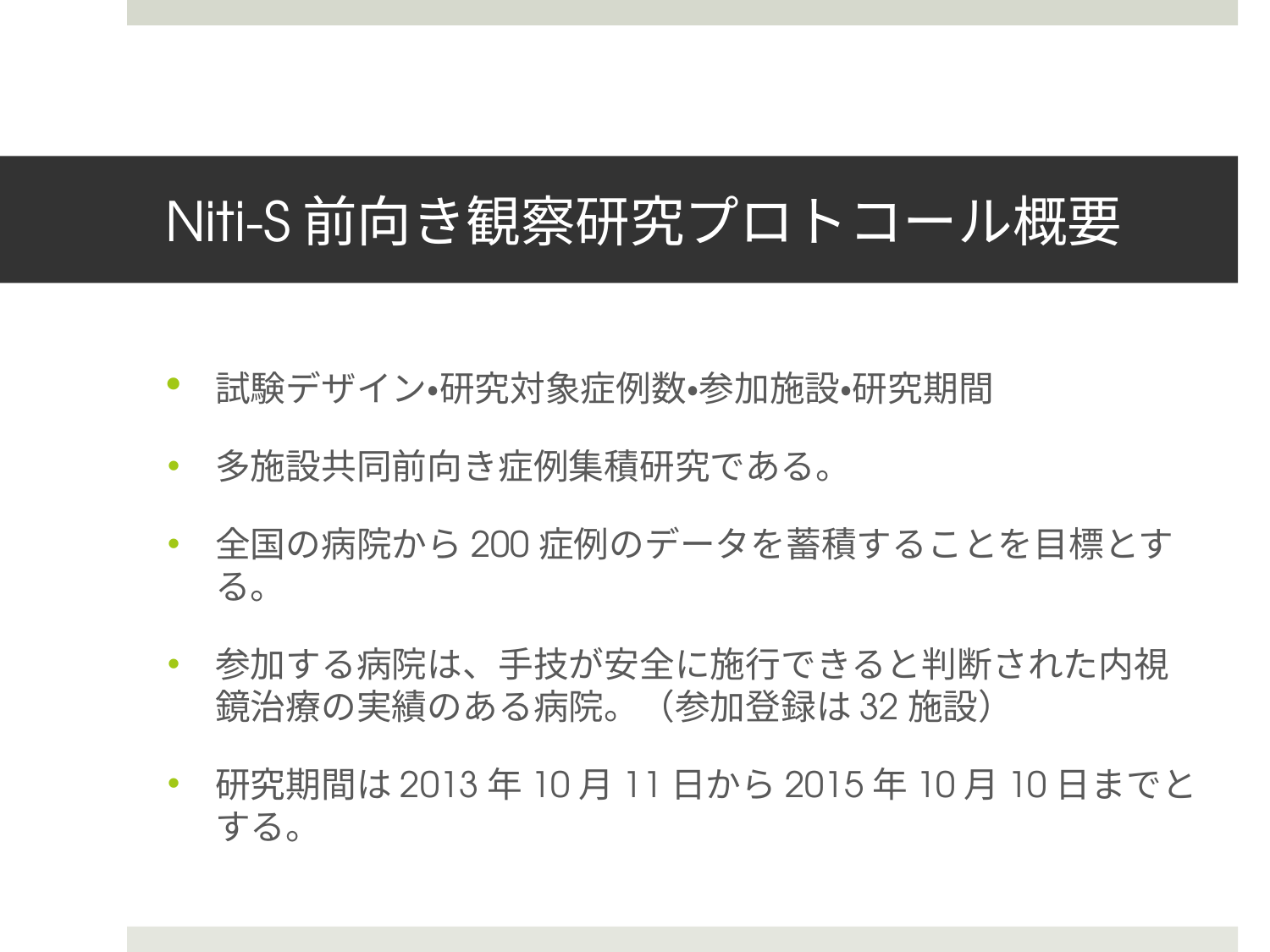

# Niti-S前向き観察研究プロトコール概要
試験デザイン・研究対象症例数・参加施設・研究期間
多施設共同前向き症例集積研究である。
全国の病院から200症例のデータを蓄積することを目標とする。
参加する病院は、手技が安全に施行できると判断された内視鏡治療の実績のある病院。（参加登録は32施設）
研究期間は2013年10月11日から2015年10月10日までとする。